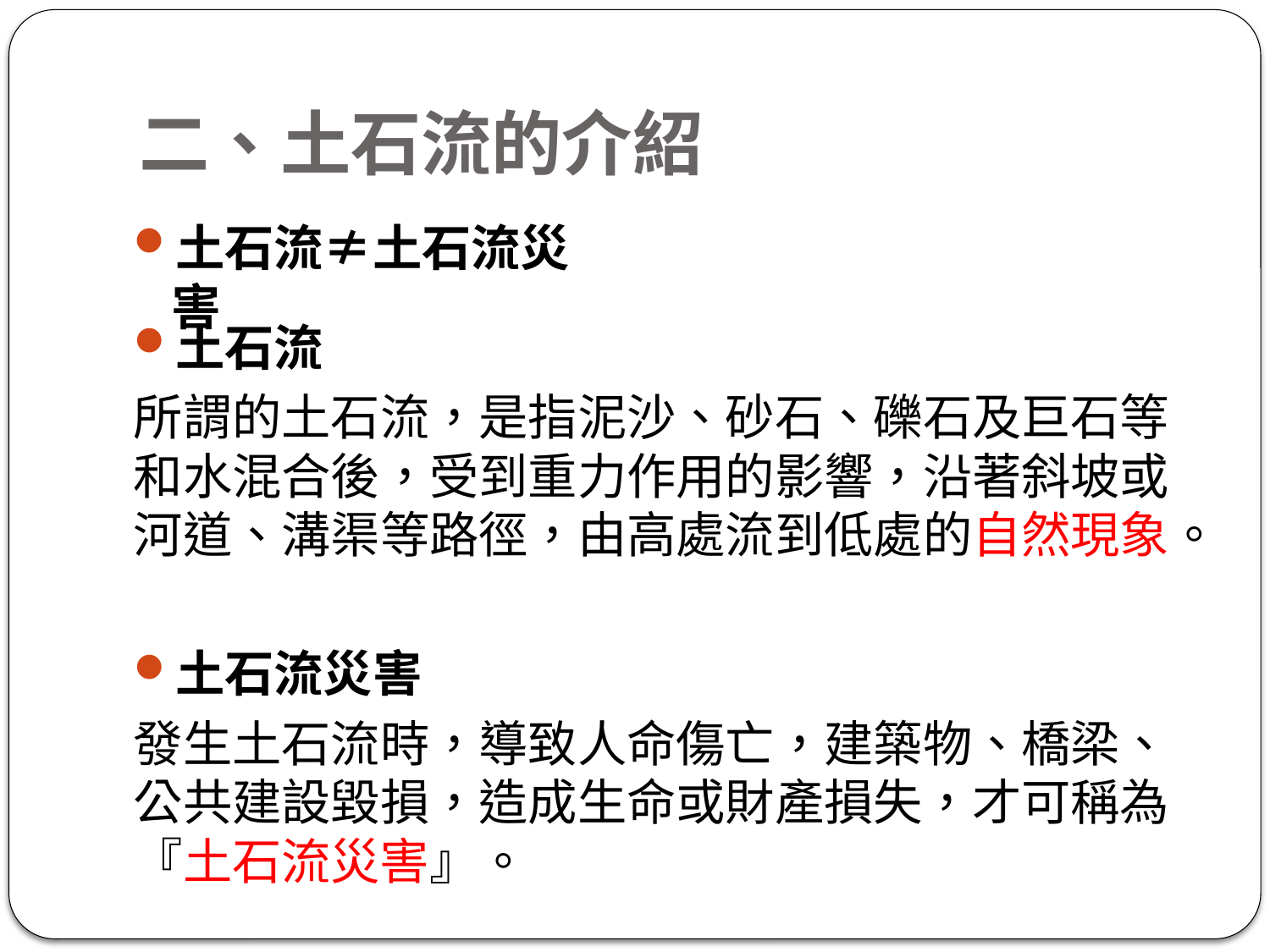

# 二、土石流的介紹
土石流≠土石流災害
土石流
所謂的土石流，是指泥沙、砂石、礫石及巨石等和水混合後，受到重力作用的影響，沿著斜坡或河道、溝渠等路徑，由高處流到低處的自然現象。

土石流災害
發生土石流時，導致人命傷亡，建築物、橋梁、公共建設毀損，造成生命或財產損失，才可稱為『土石流災害』。